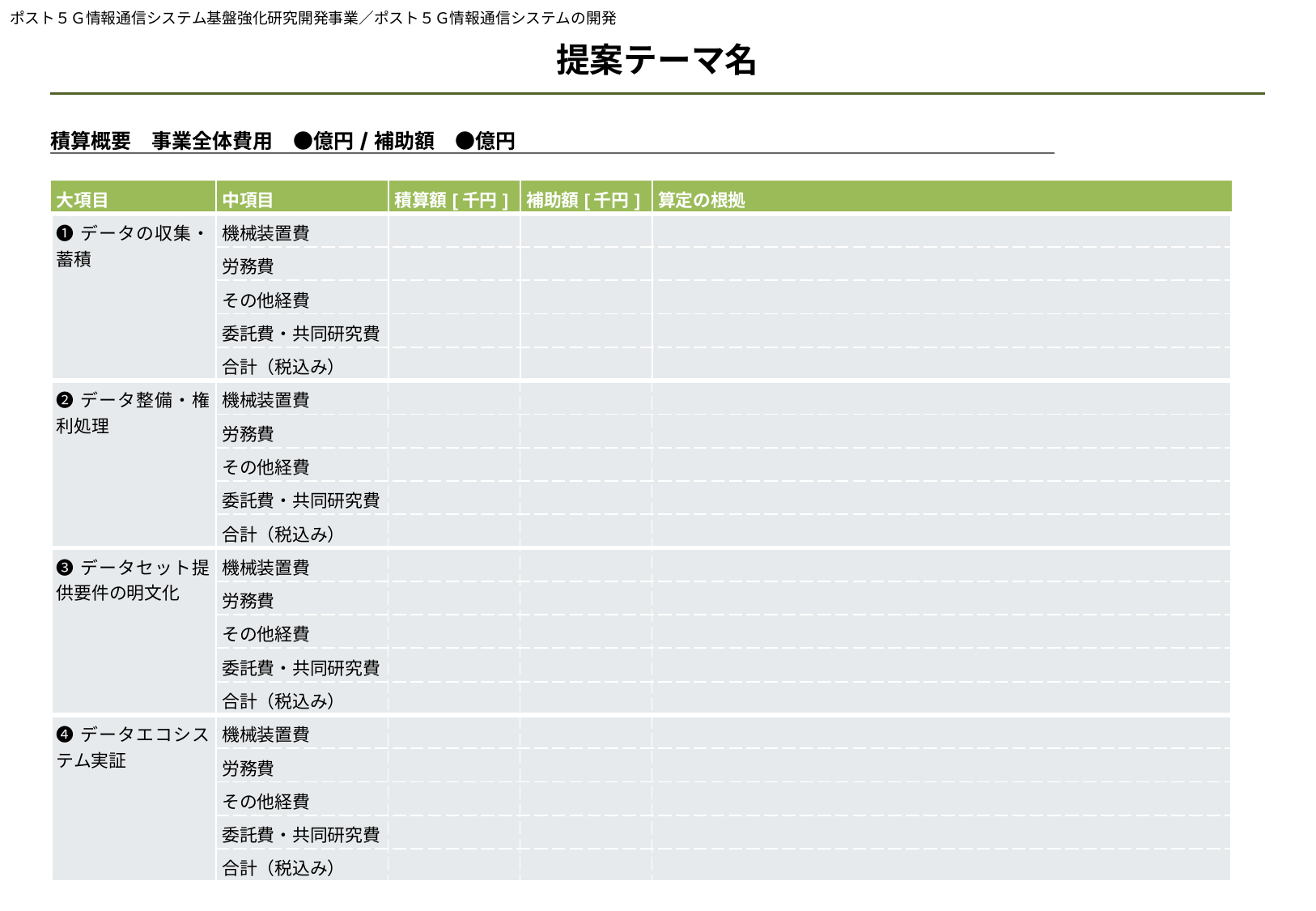

ポスト５Ｇ情報通信システム基盤強化研究開発事業／ポスト５Ｇ情報通信システムの開発
提案テーマ名
積算概要　事業全体費用　●億円/補助額　●億円
| 大項目 | 中項目 | 積算額[千円] | 補助額[千円] | 算定の根拠 |
| --- | --- | --- | --- | --- |
| ➊データの収集・蓄積 | 機械装置費 |  |  |  |
|  | 労務費 |  |  |  |
|  | その他経費 |  |  |  |
|  | 委託費・共同研究費 |  |  |  |
|  | 合計（税込み） |  |  |  |
| ❷データ整備・権利処理 | 機械装置費 |  |  |  |
|  | 労務費 |  |  |  |
|  | その他経費 |  |  |  |
|  | 委託費・共同研究費 |  |  |  |
|  | 合計（税込み） |  |  |  |
| ❸データセット提供要件の明文化 | 機械装置費 |  |  |  |
|  | 労務費 |  |  |  |
|  | その他経費 |  |  |  |
|  | 委託費・共同研究費 |  |  |  |
|  | 合計（税込み） |  |  |  |
| ❹データエコシステム実証 | 機械装置費 |  |  |  |
|  | 労務費 |  |  |  |
|  | その他経費 |  |  |  |
|  | 委託費・共同研究費 |  |  |  |
|  | 合計（税込み） |  |  |  |